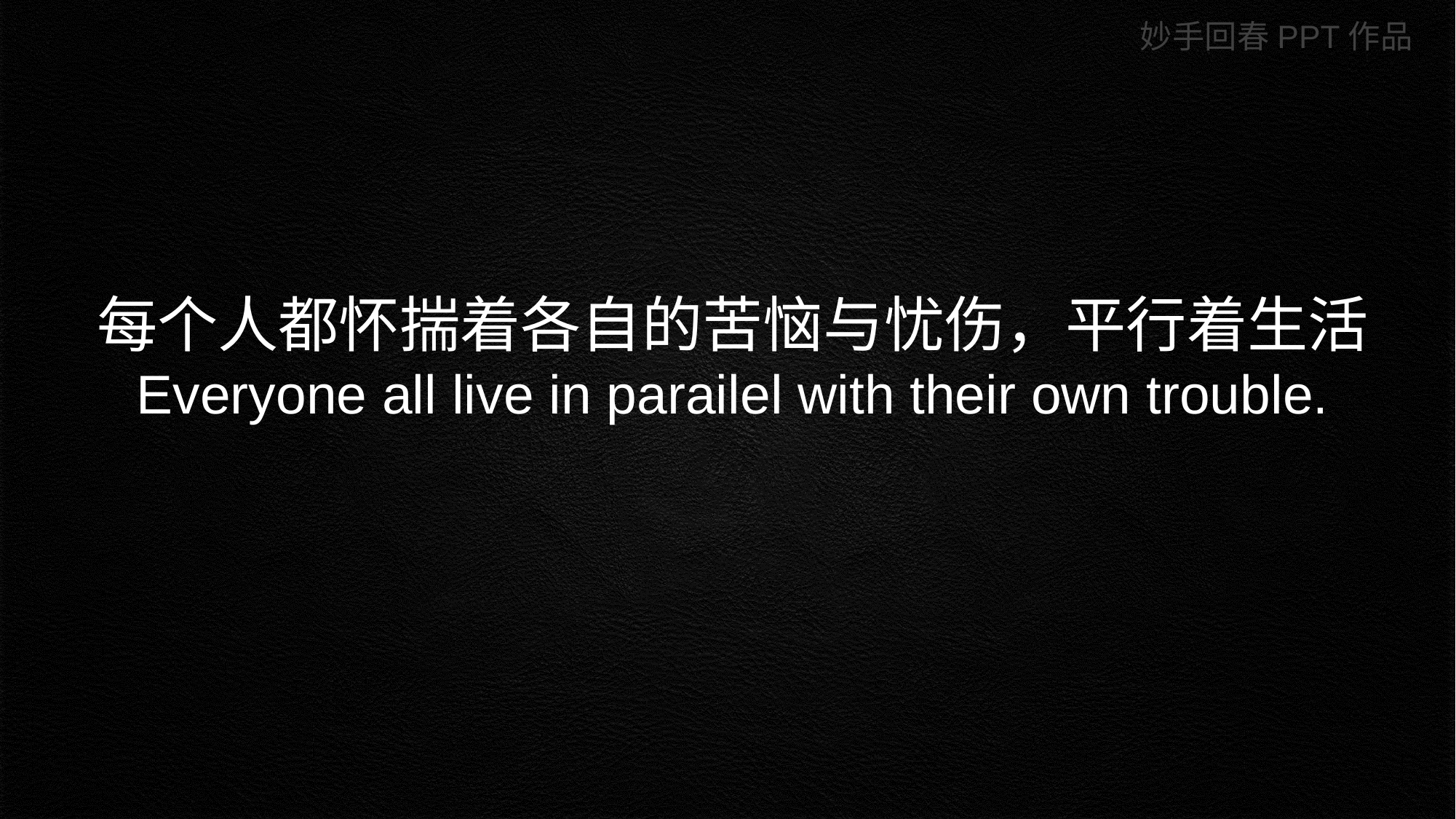

每个人都怀揣着各自的苦恼与忧伤，平行着生活
Everyone all live in parailel with their own trouble.